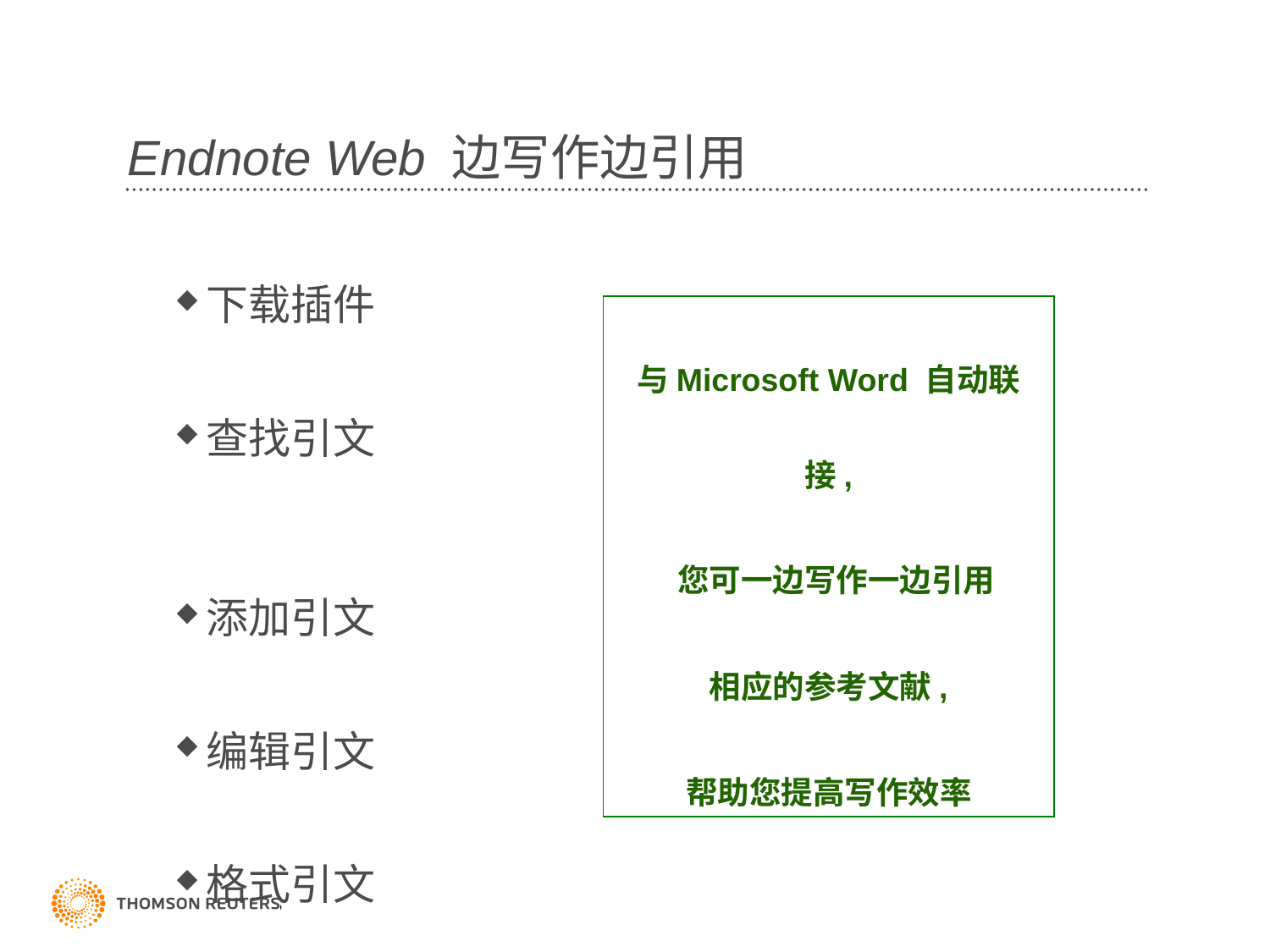

# Endnote Web 边写作边引用

下载插件

查找引文

添加引文

编辑引文

格式引文
与Microsoft Word 自动联接,
 您可一边写作一边引用
相应的参考文献,
帮助您提高写作效率